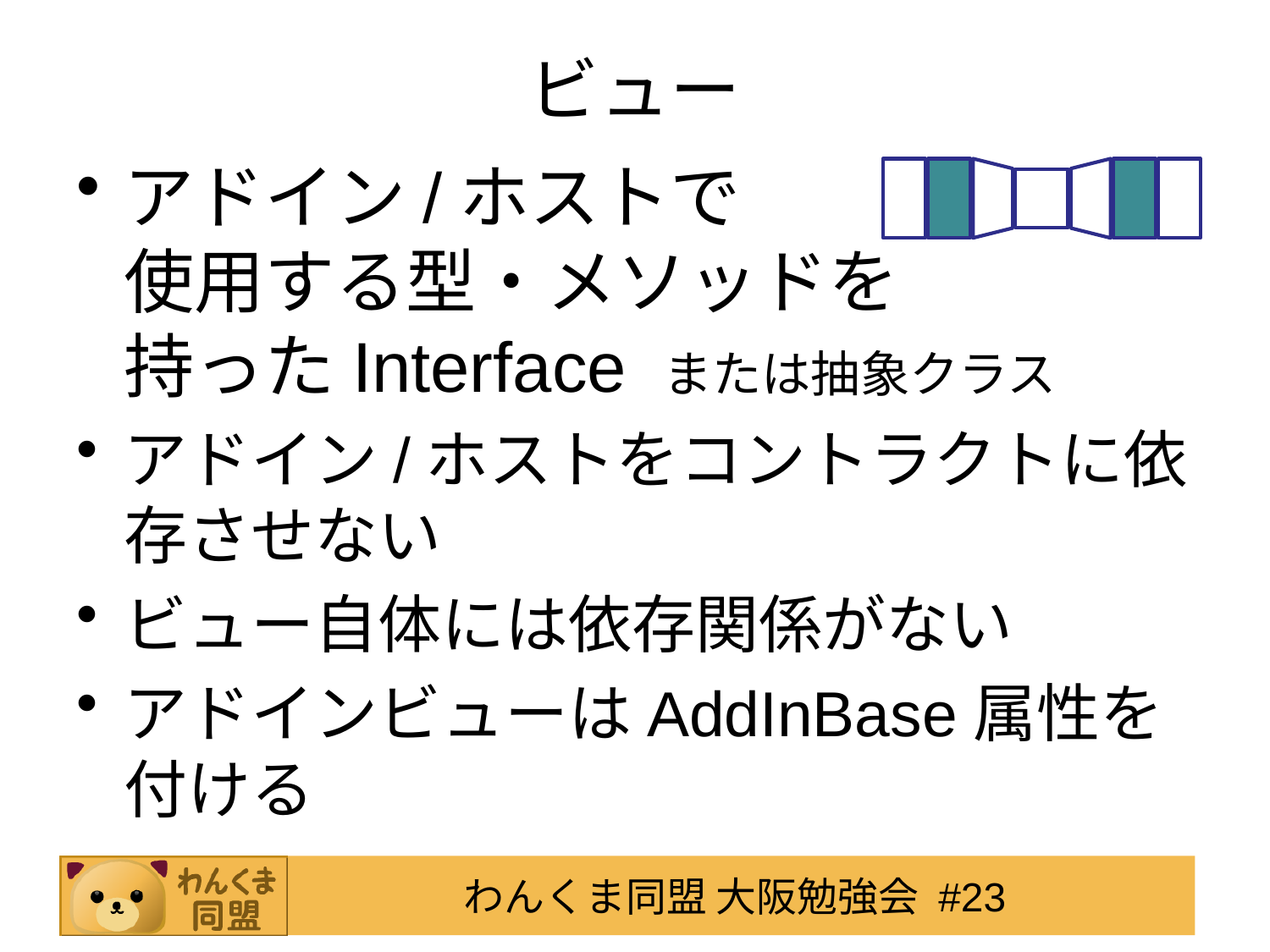

# ビュー
アドイン/ホストで
使用する型・メソッドを
持ったInterface または抽象クラス
アドイン/ホストをコントラクトに依存させない
ビュー自体には依存関係がない
アドインビューはAddInBase属性を付ける